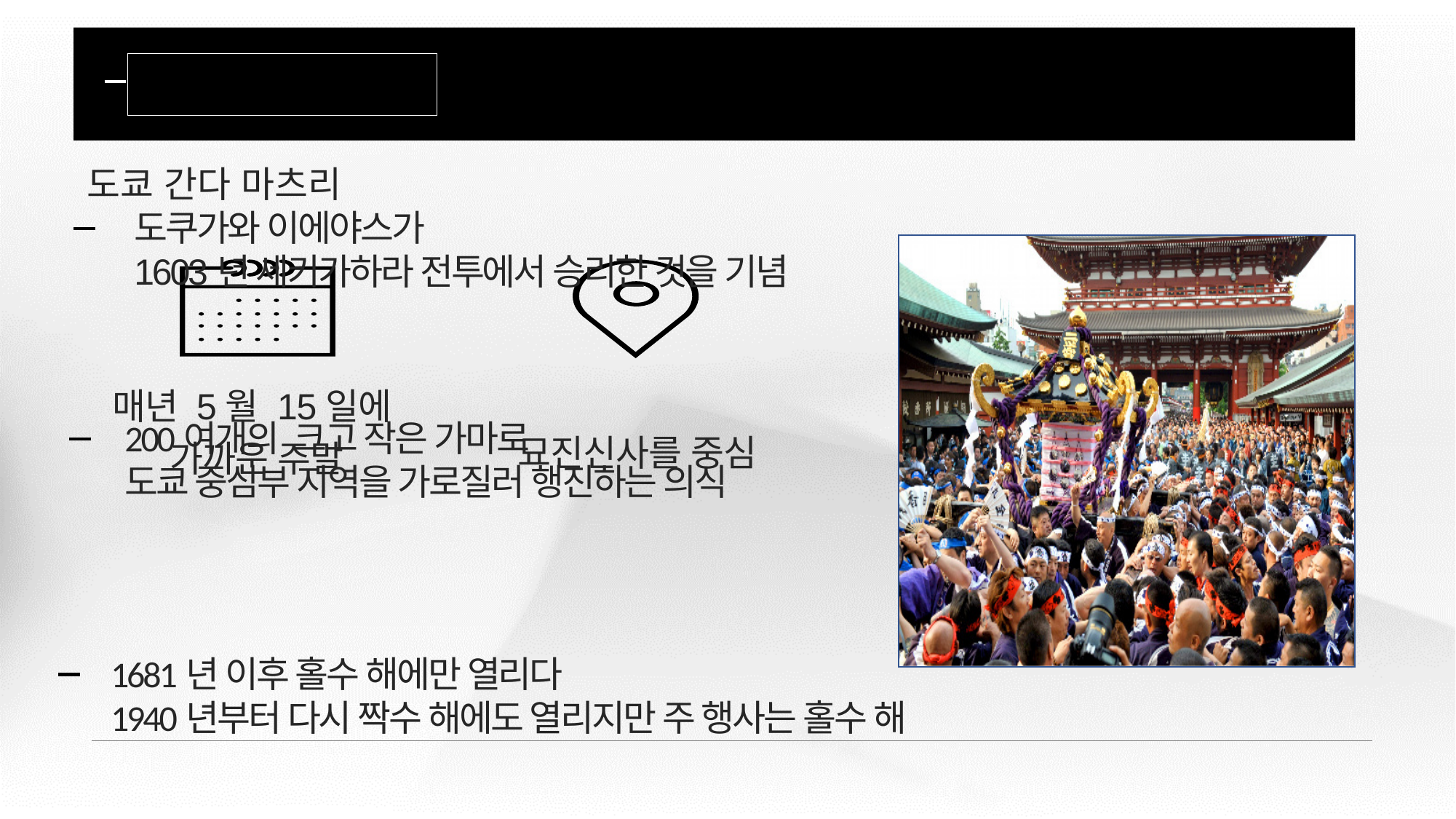

ANALYSIS

일본 3대 마츠리
ANALYSIS
방향성 제시
ANALYSIS
CONCEPT
IDEATION
PRODUCT
PROMOTION
도쿄 간다 마츠리

매년 5월 15일에
가까운 주말
묘진신사를 중심
도쿠가와 이에야스가
1603년 세키가하라 전투에서 승리한 것을 기념

200여개의  크고 작은 가마로
도쿄 중심부 지역을 가로질러 행진하는 의식
1681년 이후 홀수 해에만 열리다
1940년부터 다시 짝수 해에도 열리지만 주 행사는 홀수 해